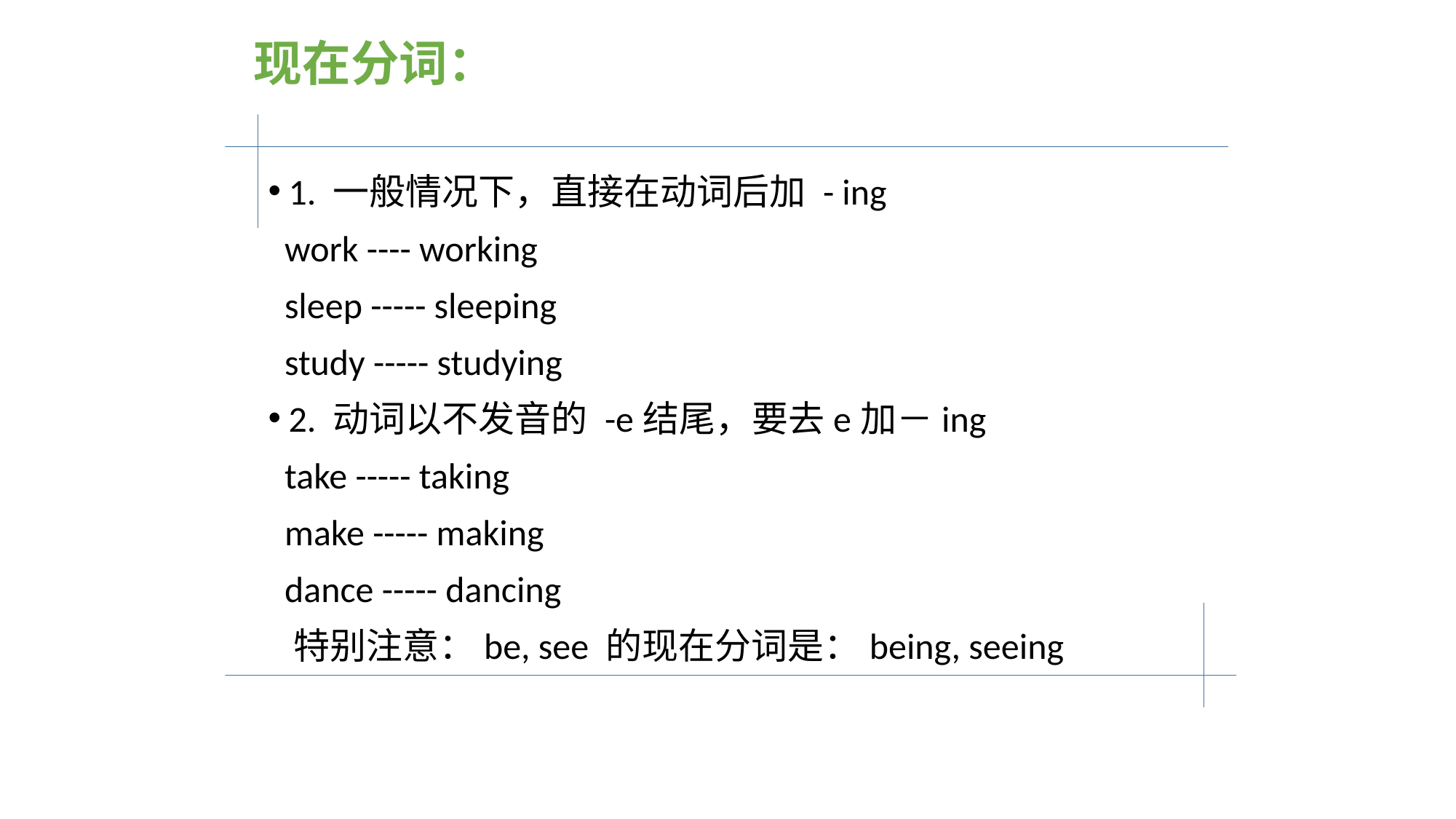

现在分词：
1. 一般情况下，直接在动词后加 - ing
  work ---- working
  sleep ----- sleeping
  study ----- studying
2. 动词以不发音的 -e结尾，要去e加－ing
  take ----- taking
  make ----- making
  dance ----- dancing
  特别注意：be, see 的现在分词是：being, seeing